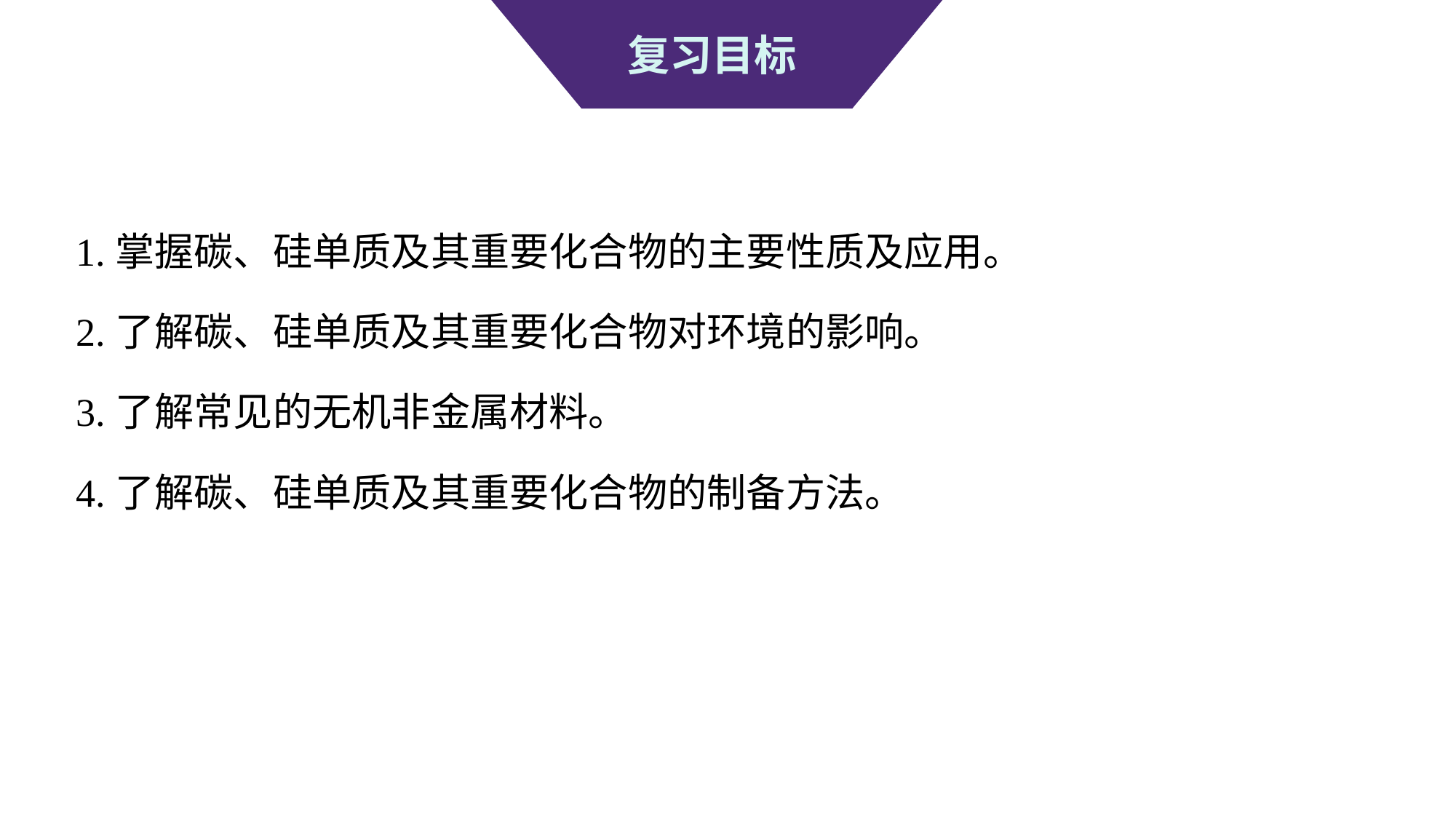

复习目标
1.掌握碳、硅单质及其重要化合物的主要性质及应用。
2.了解碳、硅单质及其重要化合物对环境的影响。
3.了解常见的无机非金属材料。
4.了解碳、硅单质及其重要化合物的制备方法。